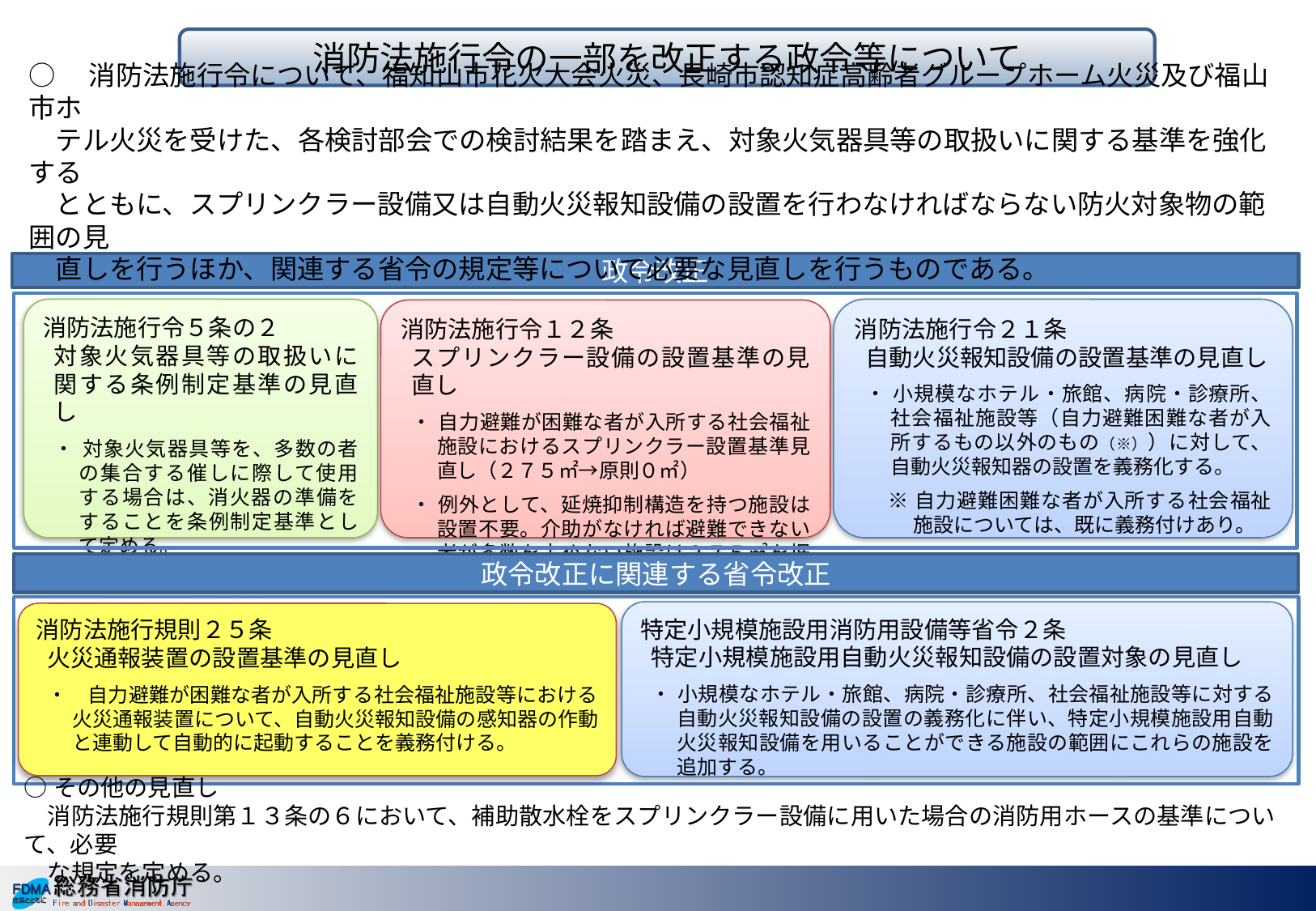

消防法施行令の一部を改正する政令等について

○　消防法施行令について、福知山市花火大会火災、長崎市認知症高齢者グループホーム火災及び福山市ホ
　テル火災を受けた、各検討部会での検討結果を踏まえ、対象火気器具等の取扱いに関する基準を強化する
　とともに、スプリンクラー設備又は自動火災報知設備の設置を行わなければならない防火対象物の範囲の見
　直しを行うほか、関連する省令の規定等について必要な見直しを行うものである。
政令改正

消防法施行令５条の２
対象火気器具等の取扱いに関する条例制定基準の見直し
・ 	対象火気器具等を、多数の者の集合する催しに際して使用する場合は、消火器の準備をすることを条例制定基準として定める。
※	条例(例)で示す。
消防法施行令２１条
自動火災報知設備の設置基準の見直し
・ 	小規模なホテル・旅館、病院・診療所、社会福祉施設等（自力避難困難な者が入所するもの以外のもの（※））に対して、自動火災報知器の設置を義務化する。
※	自力避難困難な者が入所する社会福祉施設については、既に義務付けあり。
消防法施行令１２条
スプリンクラー設備の設置基準の見直し
・ 	自力避難が困難な者が入所する社会福祉施設におけるスプリンクラー設置基準見直し（２７５㎡→原則０㎡）
・	例外として、延焼抑制構造を持つ施設は設置不要。介助がなければ避難できない者が多数を占めない施設は２７５㎡を据え置く。
政令改正に関連する省令改正

特定小規模施設用消防用設備等省令２条
特定小規模施設用自動火災報知設備の設置対象の見直し
・ 	小規模なホテル・旅館、病院・診療所、社会福祉施設等に対する自動火災報知設備の設置の義務化に伴い、特定小規模施設用自動火災報知設備を用いることができる施設の範囲にこれらの施設を追加する。
消防法施行規則２５条
火災通報装置の設置基準の見直し
・　自力避難が困難な者が入所する社会福祉施設等における火災通報装置について、自動火災報知設備の感知器の作動と連動して自動的に起動することを義務付ける。
○その他の見直し
　消防法施行規則第１３条の６において、補助散水栓をスプリンクラー設備に用いた場合の消防用ホースの基準について、必要
　な規定を定める。